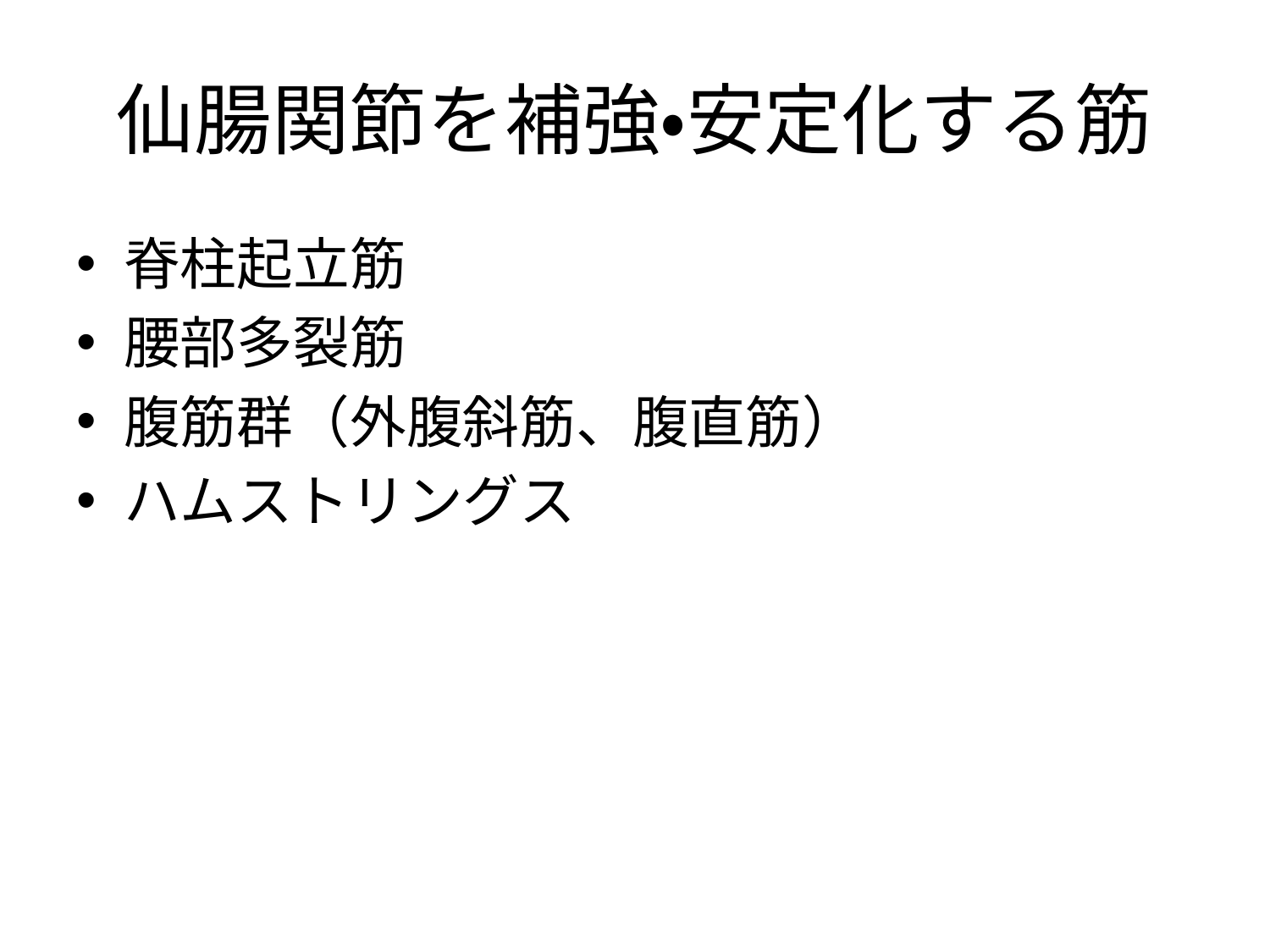

# 仙腸関節を補強・安定化する筋
脊柱起立筋
腰部多裂筋
腹筋群（外腹斜筋、腹直筋）
ハムストリングス